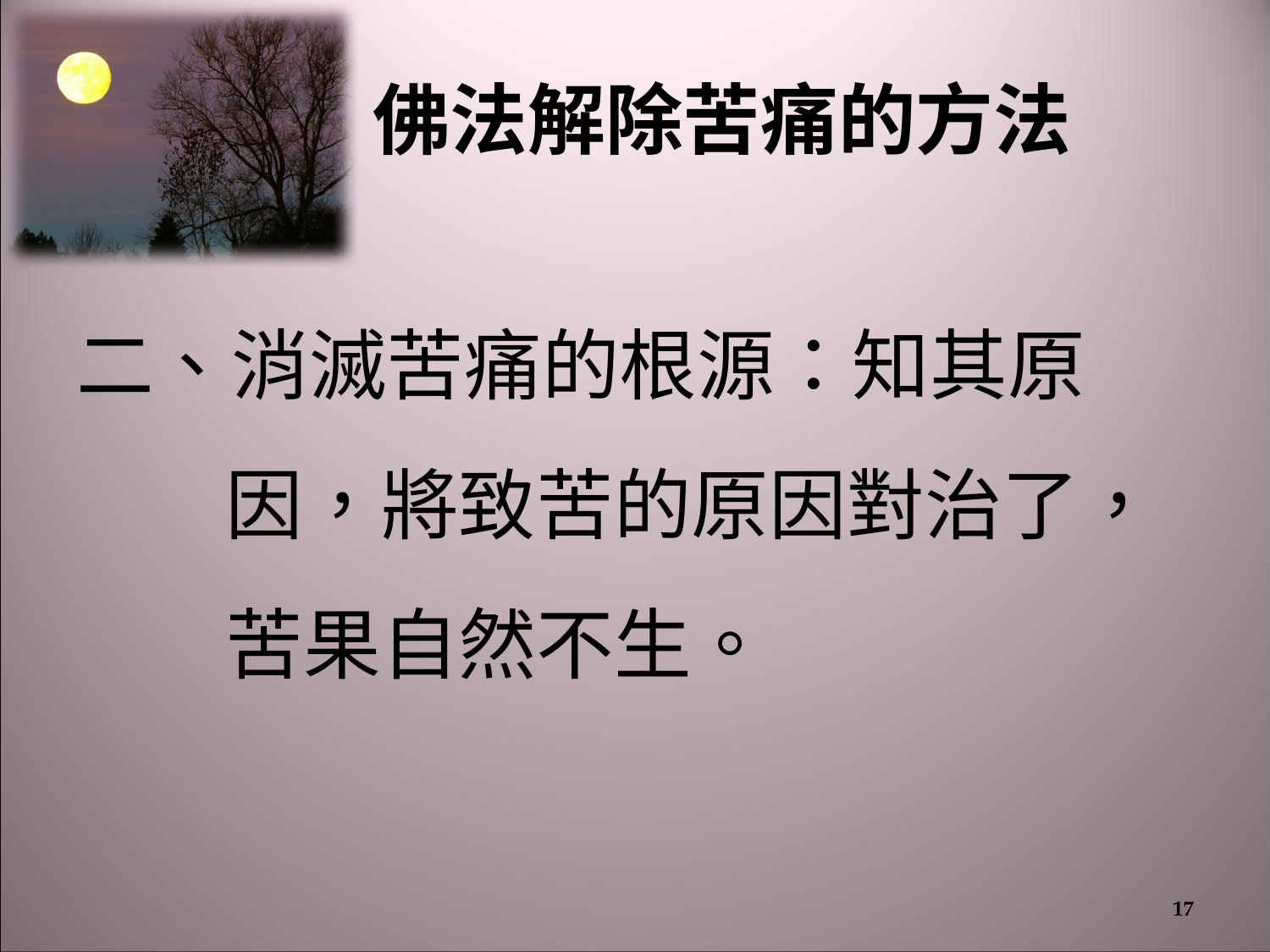

# 佛法解除苦痛的方法
二、消滅苦痛的根源：知其原因，將致苦的原因對治了，苦果自然不生。
17